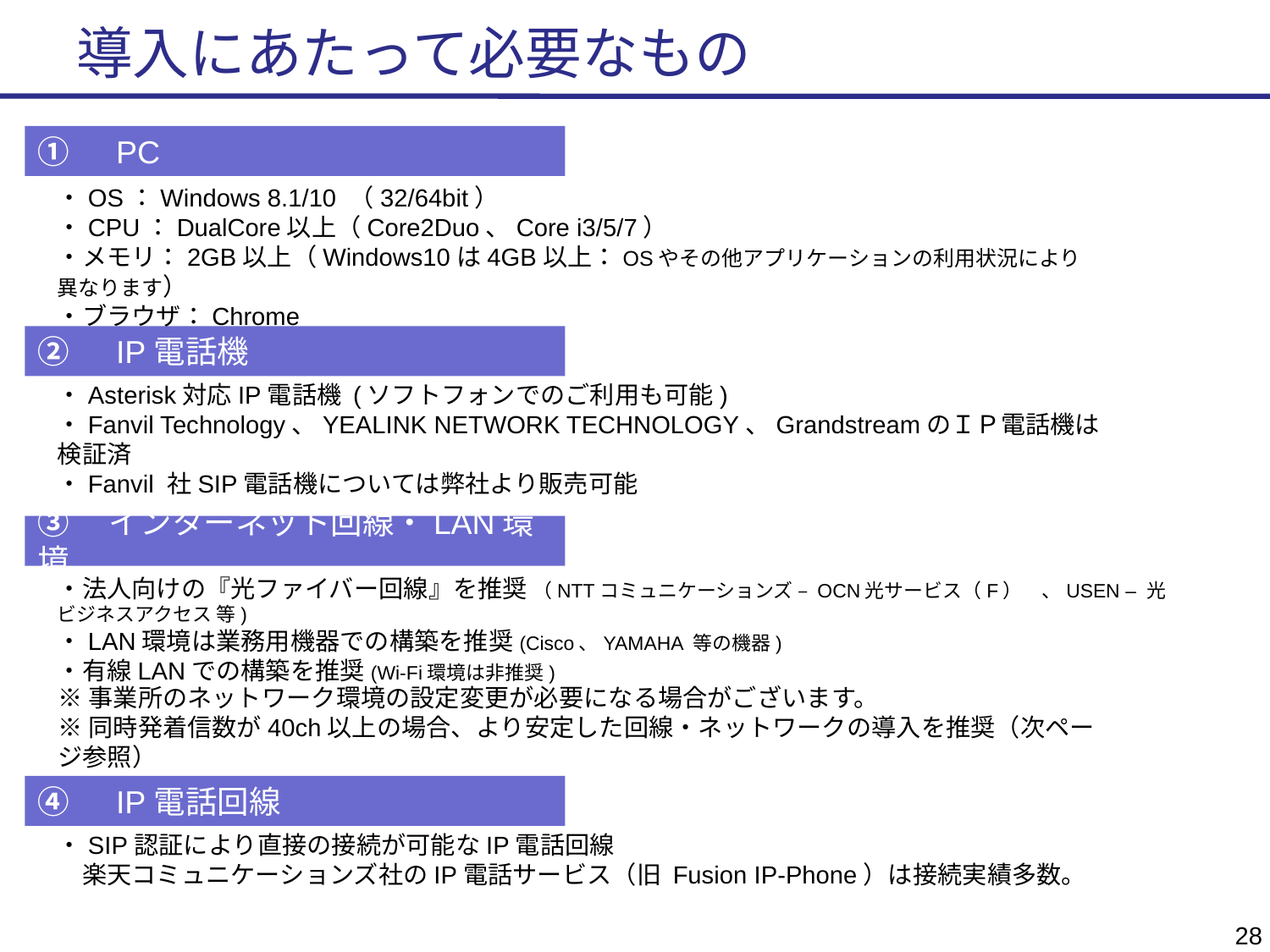

# 導入にあたって必要なもの
①　PC
・OS：Windows 8.1/10 （32/64bit）
・CPU：DualCore以上（Core2Duo、Core i3/5/7）
・メモリ：2GB以上（Windows10は4GB以上：OSやその他アプリケーションの利用状況により異なります）
・ブラウザ：Chrome
②　IP電話機
・Asterisk対応IP電話機 (ソフトフォンでのご利用も可能)
・Fanvil Technology、YEALINK NETWORK TECHNOLOGY、GrandstreamのＩＰ電話機は検証済
・Fanvil 社SIP電話機については弊社より販売可能
③　インターネット回線・LAN環境
・法人向けの『光ファイバー回線』を推奨 （NTTコミュニケーションズ – OCN光サービス（F）　、USEN – 光ビジネスアクセス 等)
・LAN環境は業務用機器での構築を推奨(Cisco、YAMAHA 等の機器)
・有線LANでの構築を推奨(Wi-Fi環境は非推奨)
※事業所のネットワーク環境の設定変更が必要になる場合がございます。
※同時発着信数が40ch以上の場合、より安定した回線・ネットワークの導入を推奨（次ページ参照）
④　IP電話回線
・SIP認証により直接の接続が可能なIP電話回線
　楽天コミュニケーションズ社のIP電話サービス（旧 Fusion IP-Phone）は接続実績多数。
28